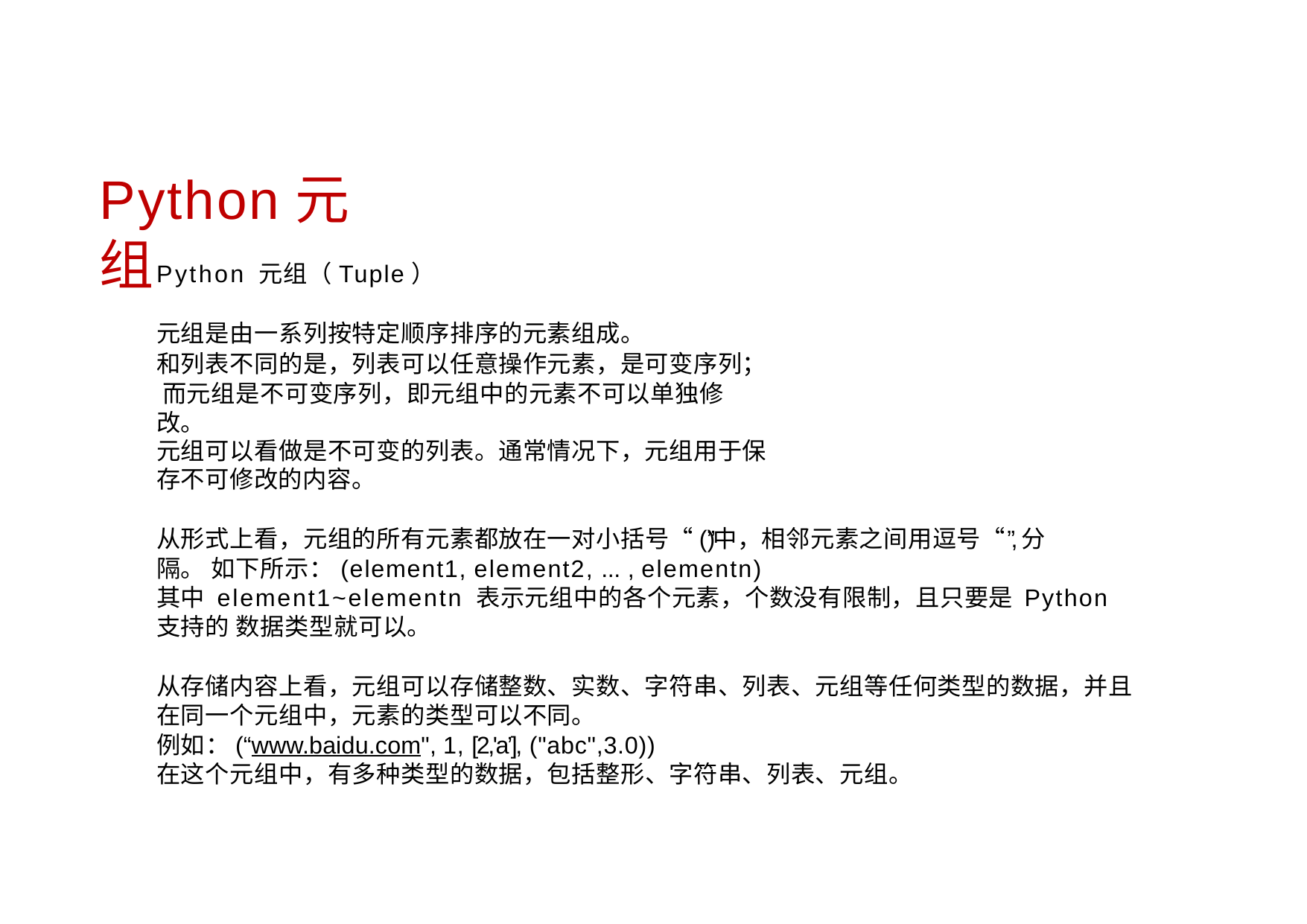

# Python元组
Python 元组（Tuple）

元组是由一系列按特定顺序排序的元素组成。
和列表不同的是，列表可以任意操作元素，是可变序列；  而元组是不可变序列，即元组中的元素不可以单独修改。
元组可以看做是不可变的列表。通常情况下，元组用于保存不可修改的内容。

从形式上看，元组的所有元素都放在一对小括号“()”中，相邻元素之间用逗号“,”分隔。 如下所示：(element1, element2, ... , elementn)
其中 element1~elementn 表示元组中的各个元素，个数没有限制，且只要是 Python 支持的 数据类型就可以。

从存储内容上看，元组可以存储整数、实数、字符串、列表、元组等任何类型的数据，并且 在同一个元组中，元素的类型可以不同。
例如：(“www.baidu.com", 1, [2,'a’], ("abc",3.0))
在这个元组中，有多种类型的数据，包括整形、字符串、列表、元组。